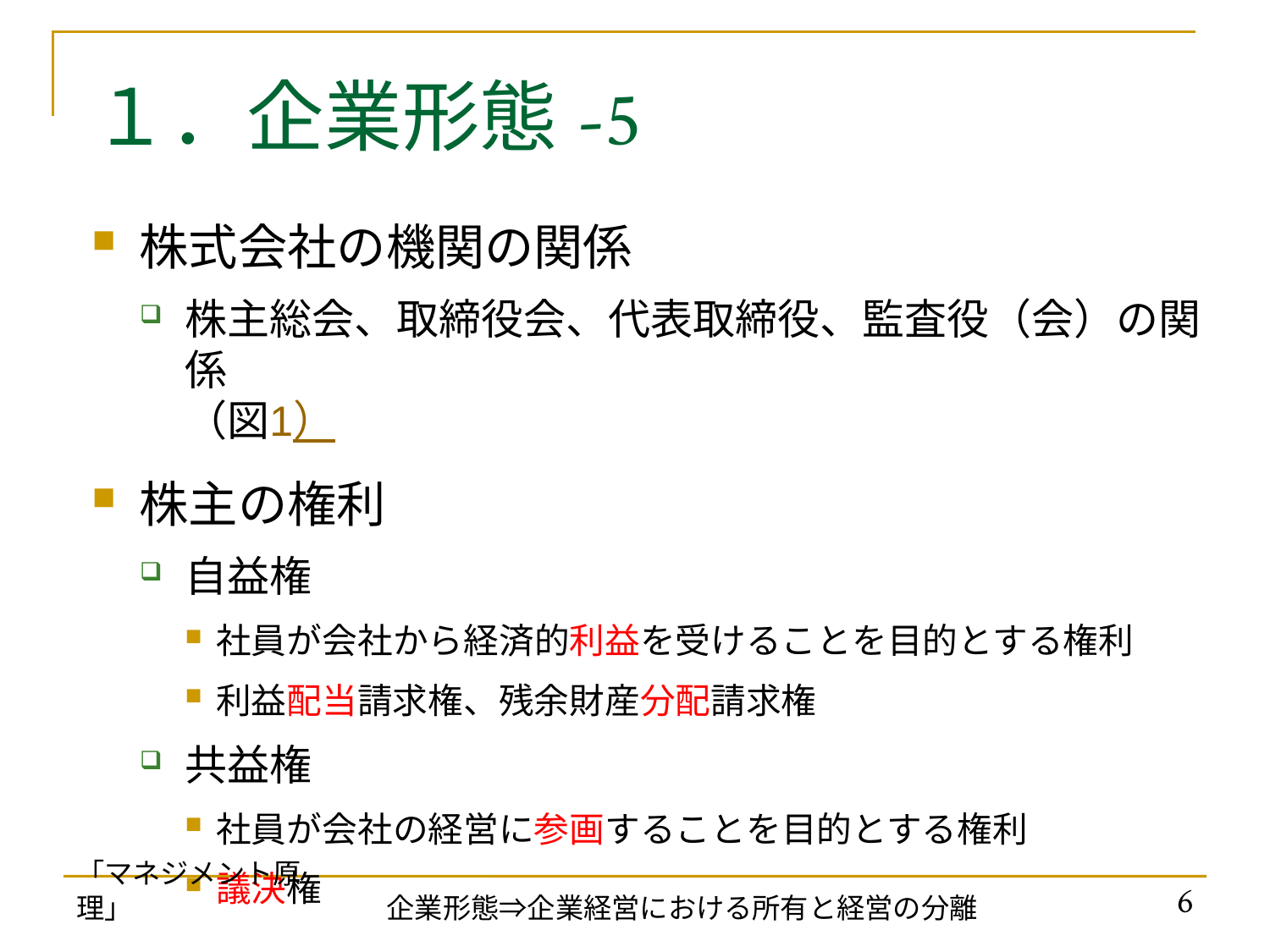

# １．企業形態-5
株式会社の機関の関係
株主総会、取締役会、代表取締役、監査役（会）の関係
（図1）
株主の権利
自益権
社員が会社から経済的利益を受けることを目的とする権利
利益配当請求権、残余財産分配請求権
共益権
社員が会社の経営に参画することを目的とする権利
議決権
「マネジメント原理」
6
企業形態⇒企業経営における所有と経営の分離